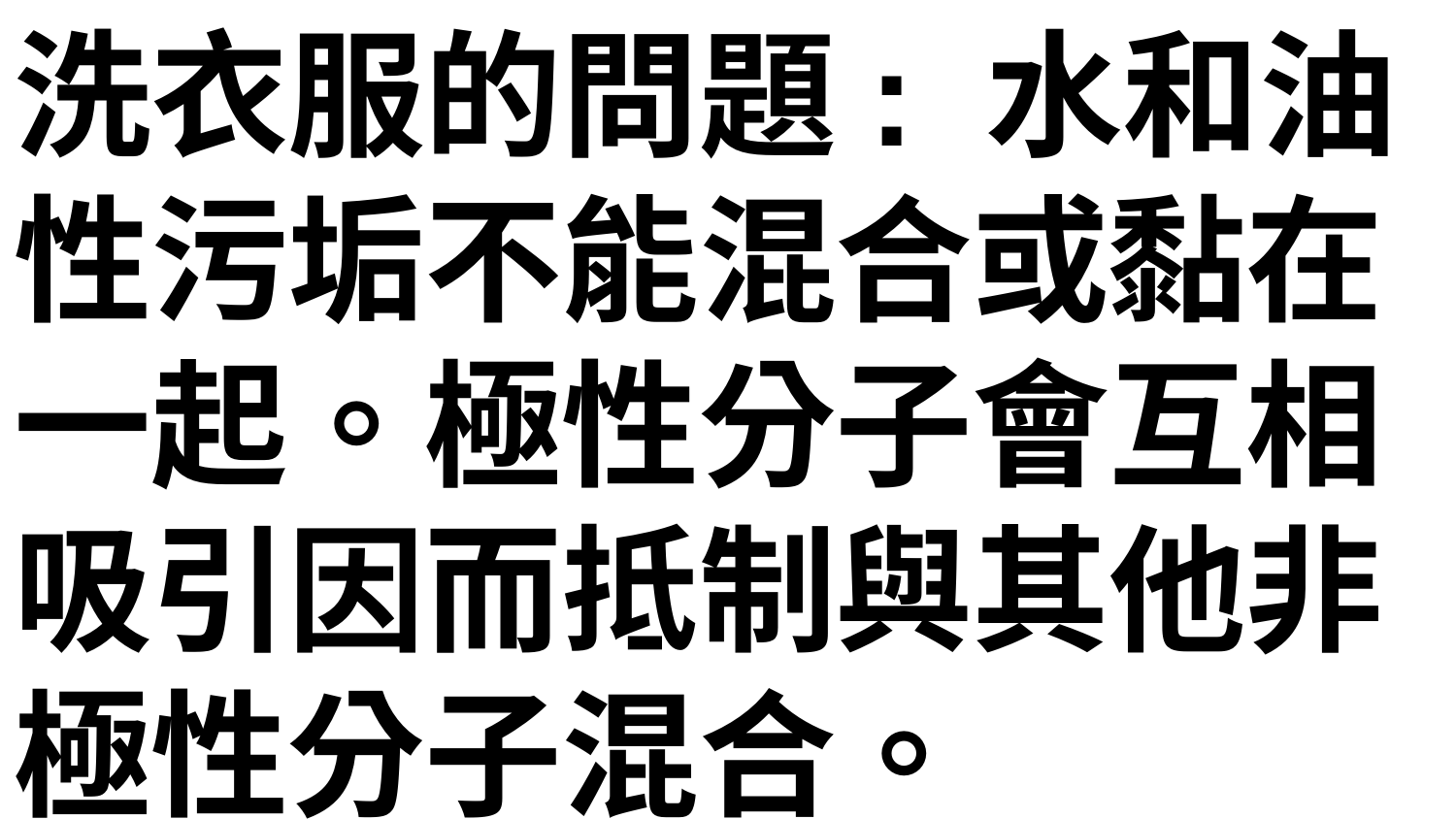

洗衣服的問題: 水和油性污垢不能混合或黏在一起。極性分子會互相吸引因而抵制與其他非極性分子混合。